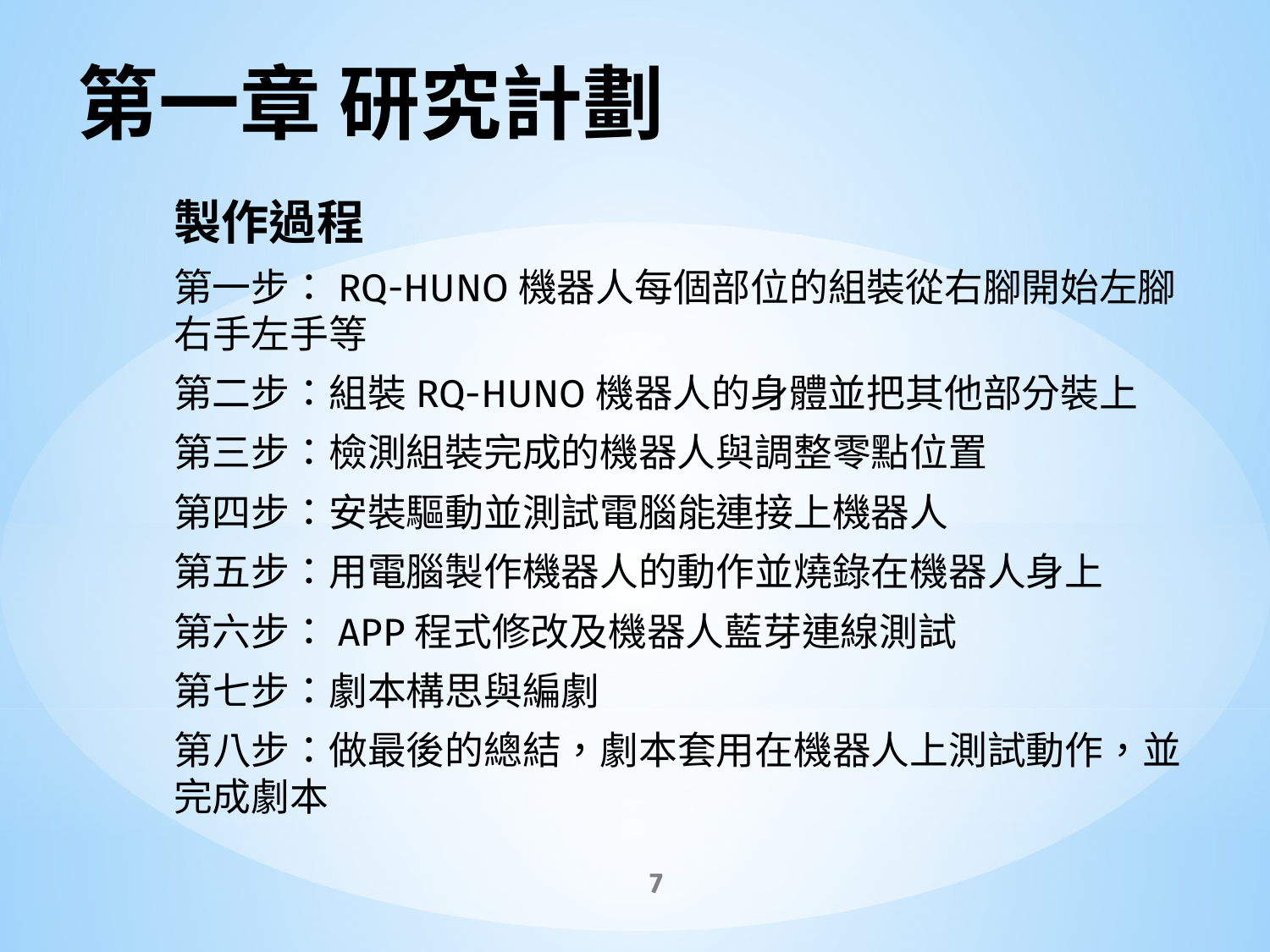

# 第一章 研究計劃
製作過程
第一步：RQ-HUNO機器人每個部位的組裝從右腳開始左腳右手左手等
第二步：組裝RQ-HUNO機器人的身體並把其他部分裝上
第三步：檢測組裝完成的機器人與調整零點位置
第四步：安裝驅動並測試電腦能連接上機器人
第五步：用電腦製作機器人的動作並燒錄在機器人身上
第六步：APP程式修改及機器人藍芽連線測試
第七步：劇本構思與編劇
第八步：做最後的總結，劇本套用在機器人上測試動作，並完成劇本
7